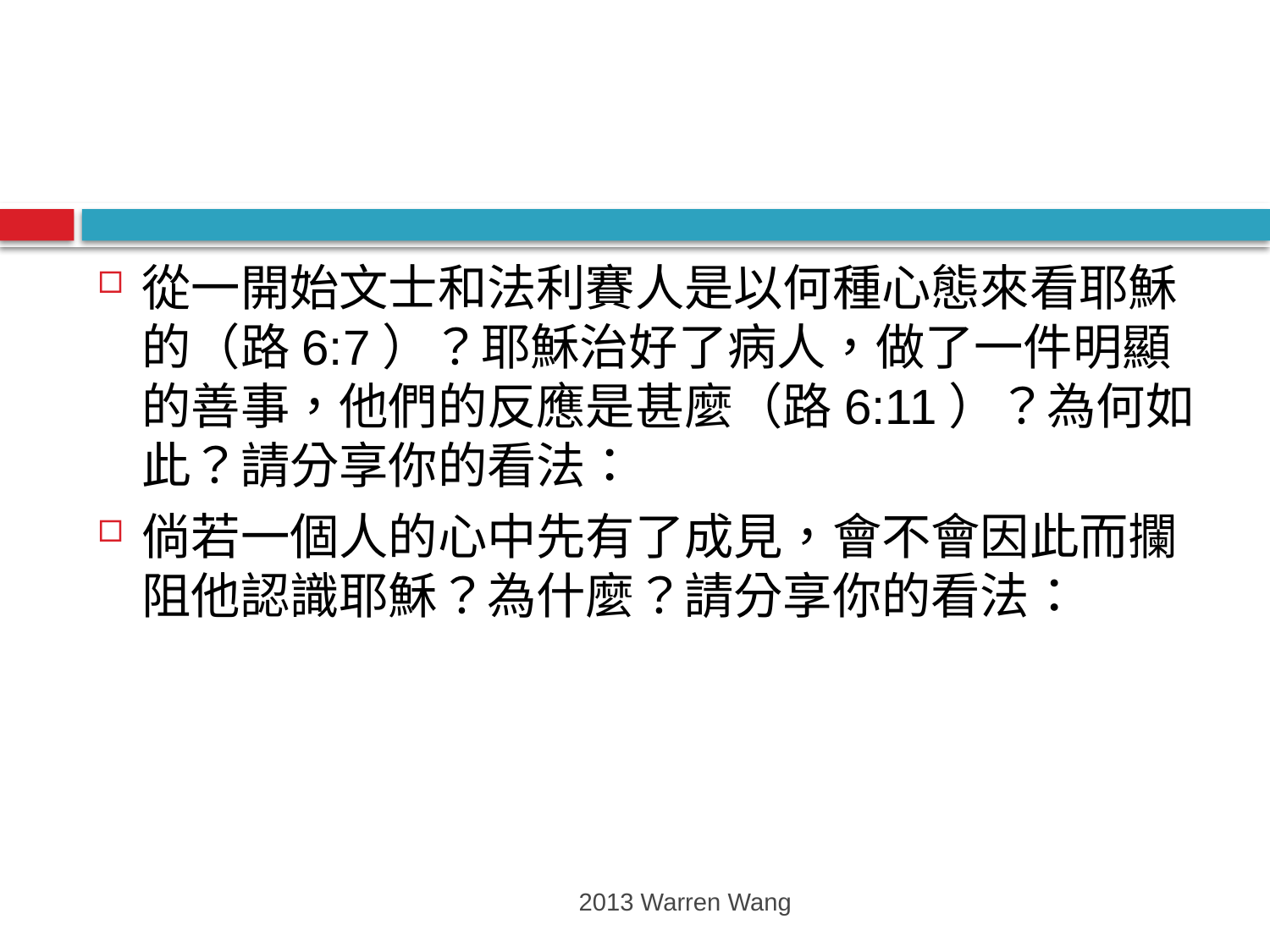

#
從一開始文士和法利賽人是以何種心態來看耶穌的（路6:7）？耶穌治好了病人，做了一件明顯的善事，他們的反應是甚麼（路6:11）？為何如此？請分享你的看法：
倘若一個人的心中先有了成見，會不會因此而攔阻他認識耶穌？為什麼？請分享你的看法：

2013 Warren Wang